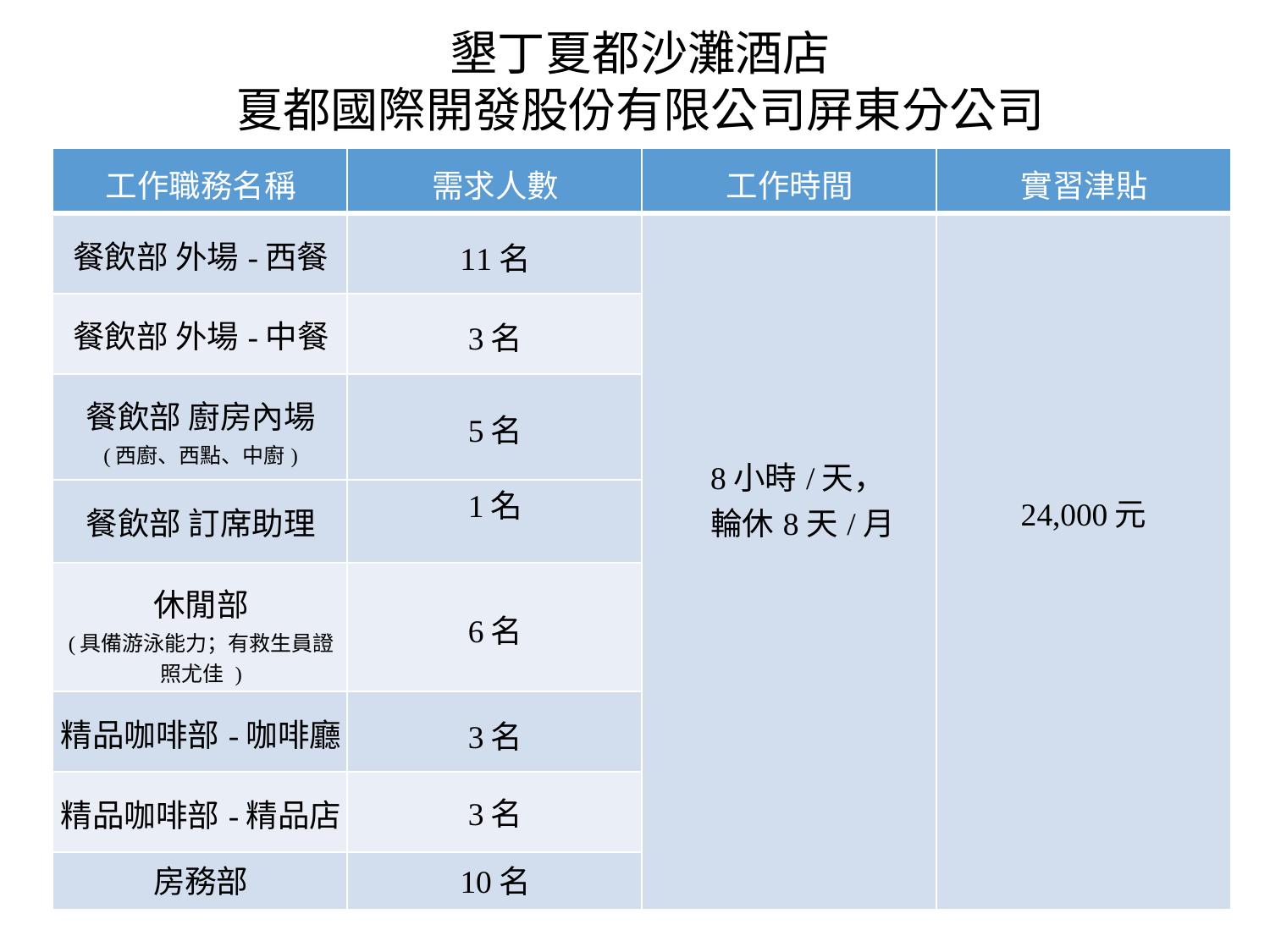

# 墾丁夏都沙灘酒店 夏都國際開發股份有限公司屏東分公司
| 工作職務名稱 | 需求人數 | 工作時間 | 實習津貼 |
| --- | --- | --- | --- |
| 餐飲部 外場-西餐 | 11名 | 8小時/天， 輪休8天/月 | 24,000元 |
| 餐飲部 外場-中餐 | 3名 |  |  |
| 餐飲部 廚房內場 (西廚、西點、中廚) | 5名 |  |  |
| 餐飲部 訂席助理 | 1名 |  |  |
| 休閒部 (具備游泳能力；有救生員證 照尤佳 ) | 6名 |  |  |
| 精品咖啡部-咖啡廳 | 3名 |  |  |
| 精品咖啡部-精品店 | 3名 |  |  |
| 房務部 | 10名 |  |  |